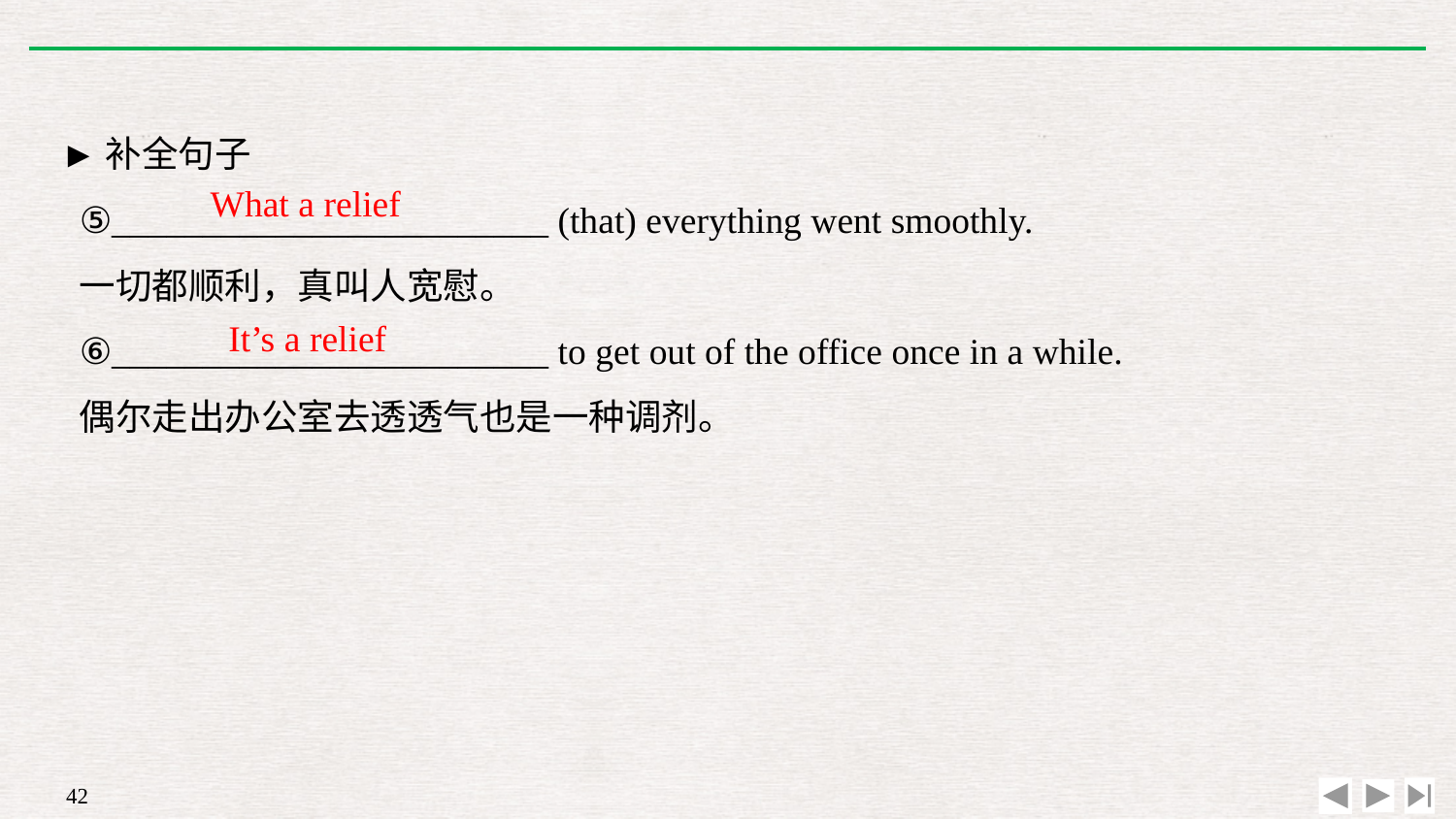

►补全句子
⑤________________________ (that) everything went smoothly.
一切都顺利，真叫人宽慰。
⑥________________________ to get out of the office once in a while.
偶尔走出办公室去透透气也是一种调剂。
What a relief
It’s a relief